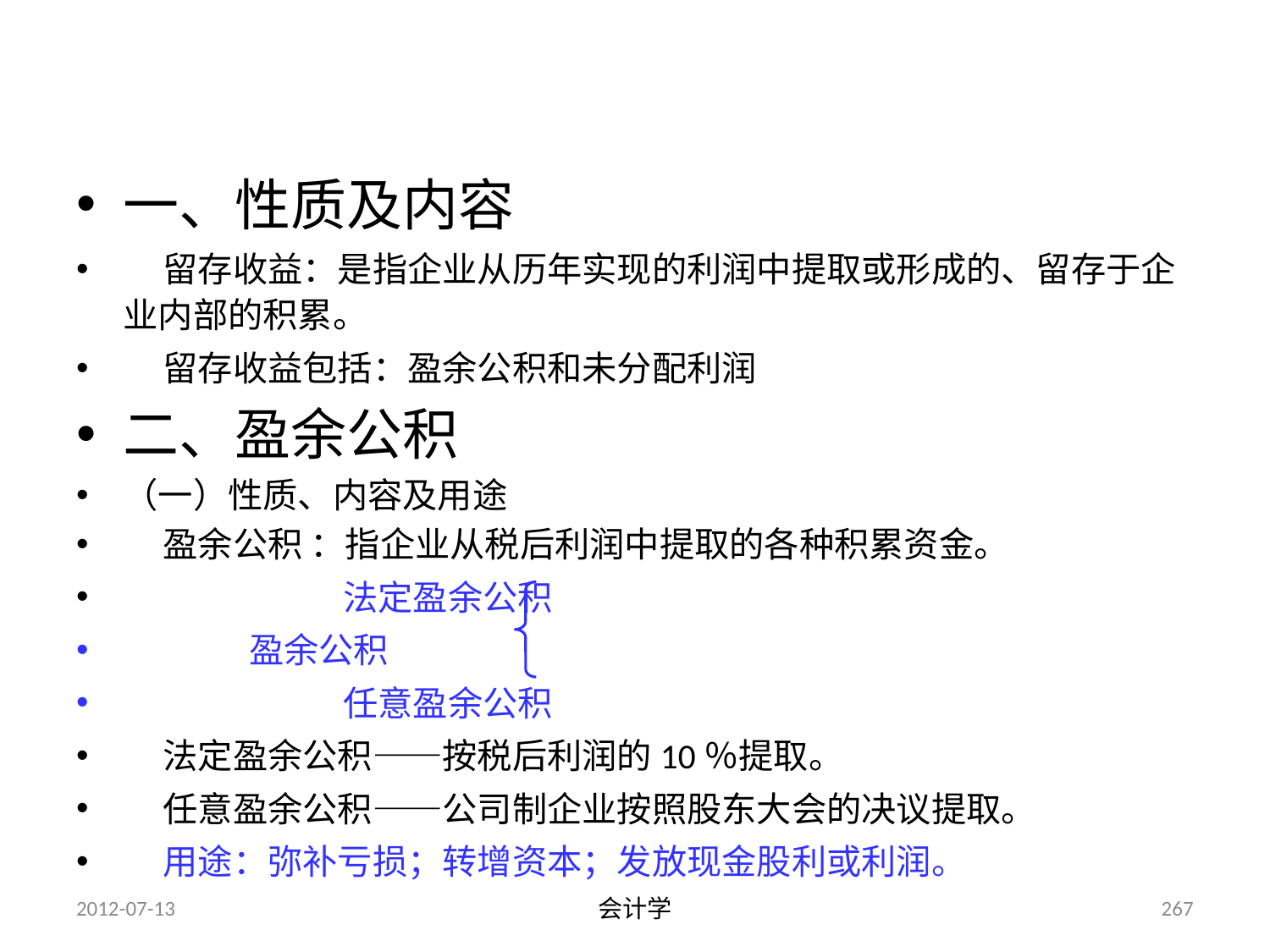

# 第四节   留存收益
一、性质及内容
    留存收益：是指企业从历年实现的利润中提取或形成的、留存于企业内部的积累。
    留存收益包括：盈余公积和未分配利润
二、盈余公积
（一）性质、内容及用途
    盈余公积 ：指企业从税后利润中提取的各种积累资金。
                           法定盈余公积
               盈余公积
                           任意盈余公积
    法定盈余公积——按税后利润的10％提取。
    任意盈余公积——公司制企业按照股东大会的决议提取。
    用途：弥补亏损；转增资本；发放现金股利或利润。

2012-07-13
会计学
267